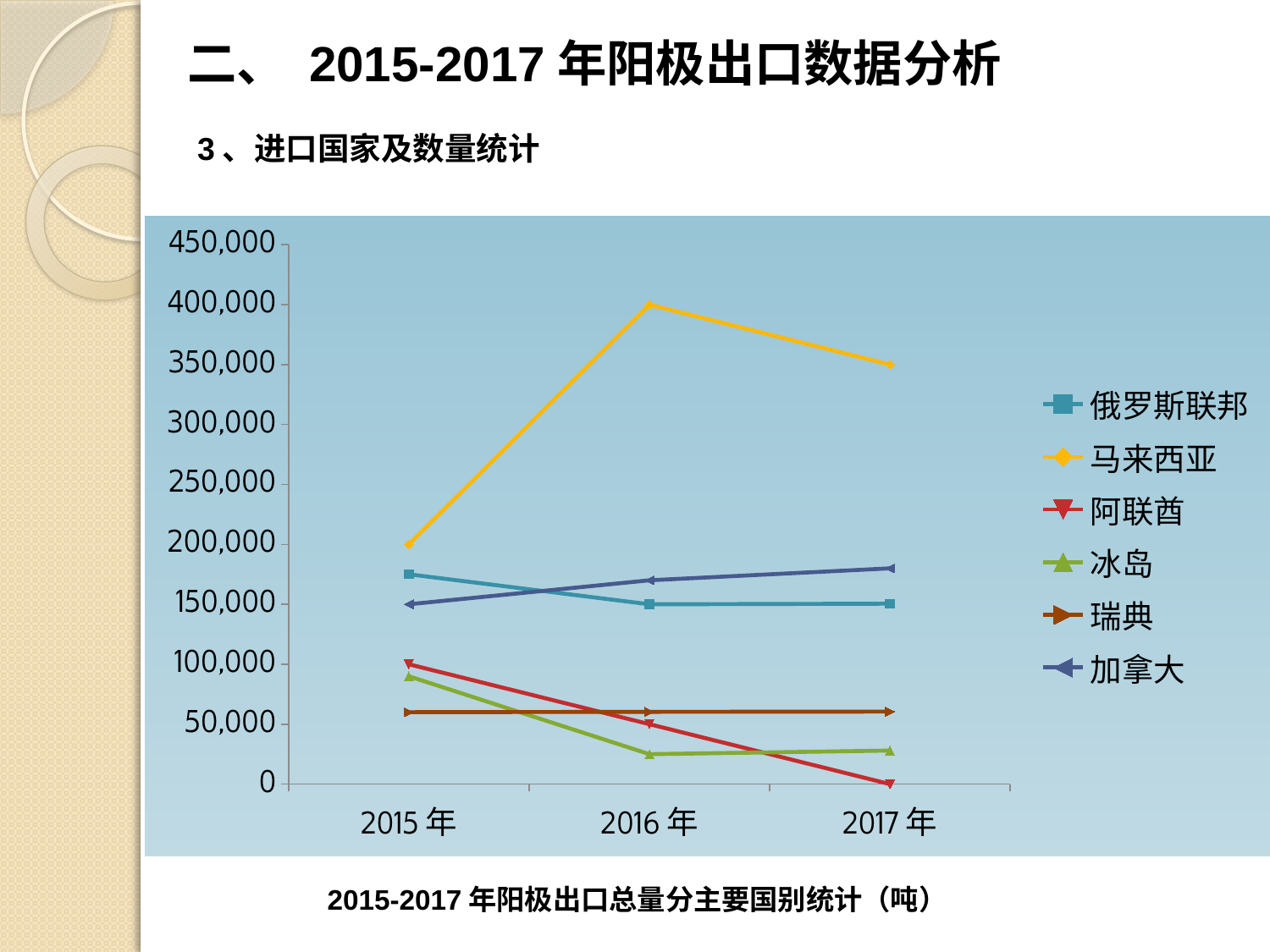

二、 2015-2017年阳极出口数据分析
3、进口国家及数量统计

### Chart

| Category | 俄罗斯联邦 | 马来西亚 | 阿联酋 | 冰岛 | 瑞典 | 加拿大 |
|---|---|---|---|---|---|---|
| 2015年 | 175000.0 | 200000.0 | 100000.0 | 90000.0 | 60000.0 | 150000.0 |
| 2016年 | 150000.0 | 400000.0 | 50000.0 | 25000.0 | 60300.0 | 170000.0 |
| 2017年 | 150500.0 | 350000.0 | 0.0 | 28000.0 | 60500.0 | 180000.0 |
2015-2017年阳极出口总量分主要国别统计（吨）